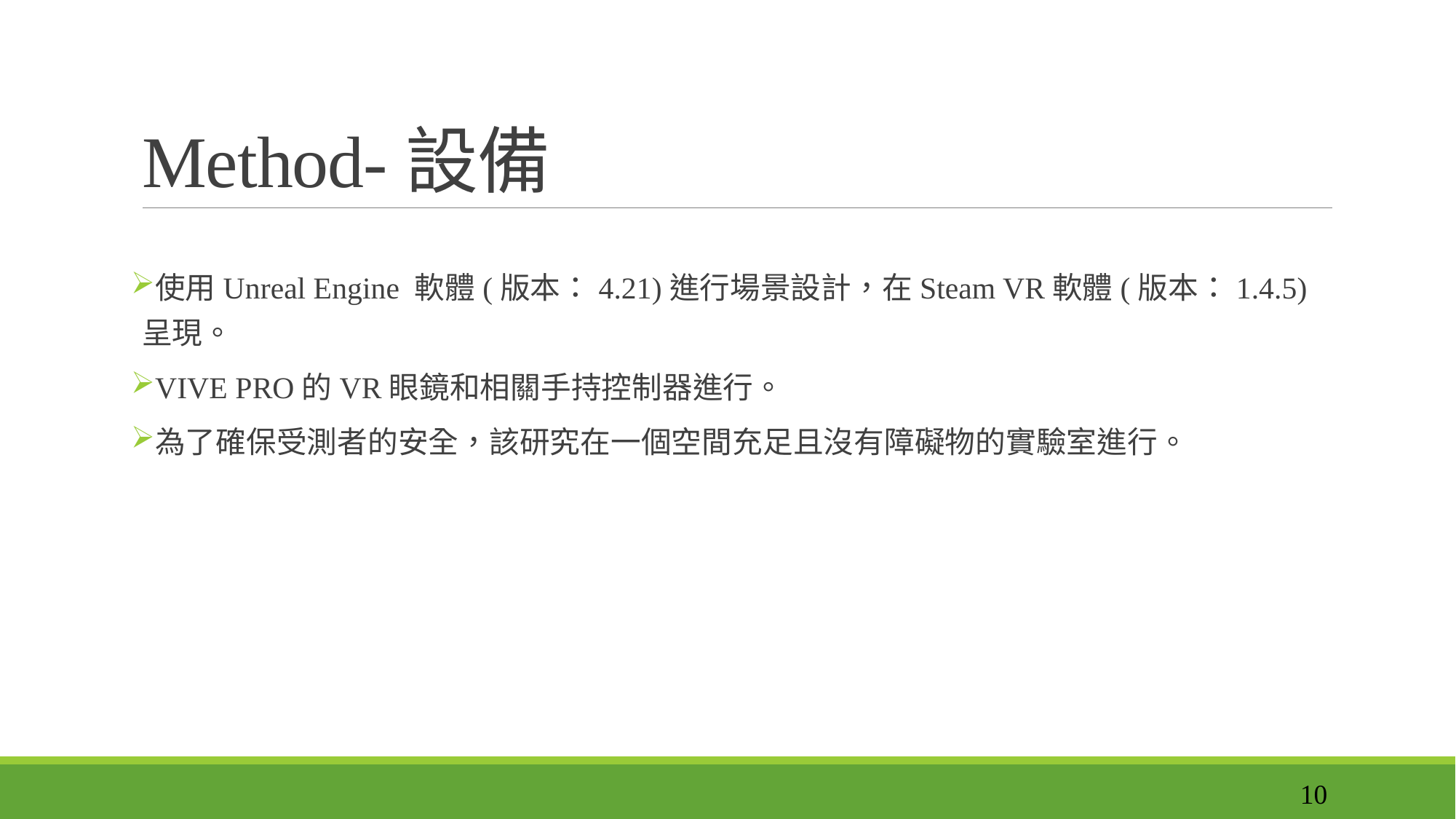

# Method-設備
使用Unreal Engine 軟體(版本：4.21)進行場景設計，在Steam VR軟體(版本：1.4.5)呈現。
VIVE PRO的VR眼鏡和相關手持控制器進行。
為了確保受測者的安全，該研究在一個空間充足且沒有障礙物的實驗室進行。

10